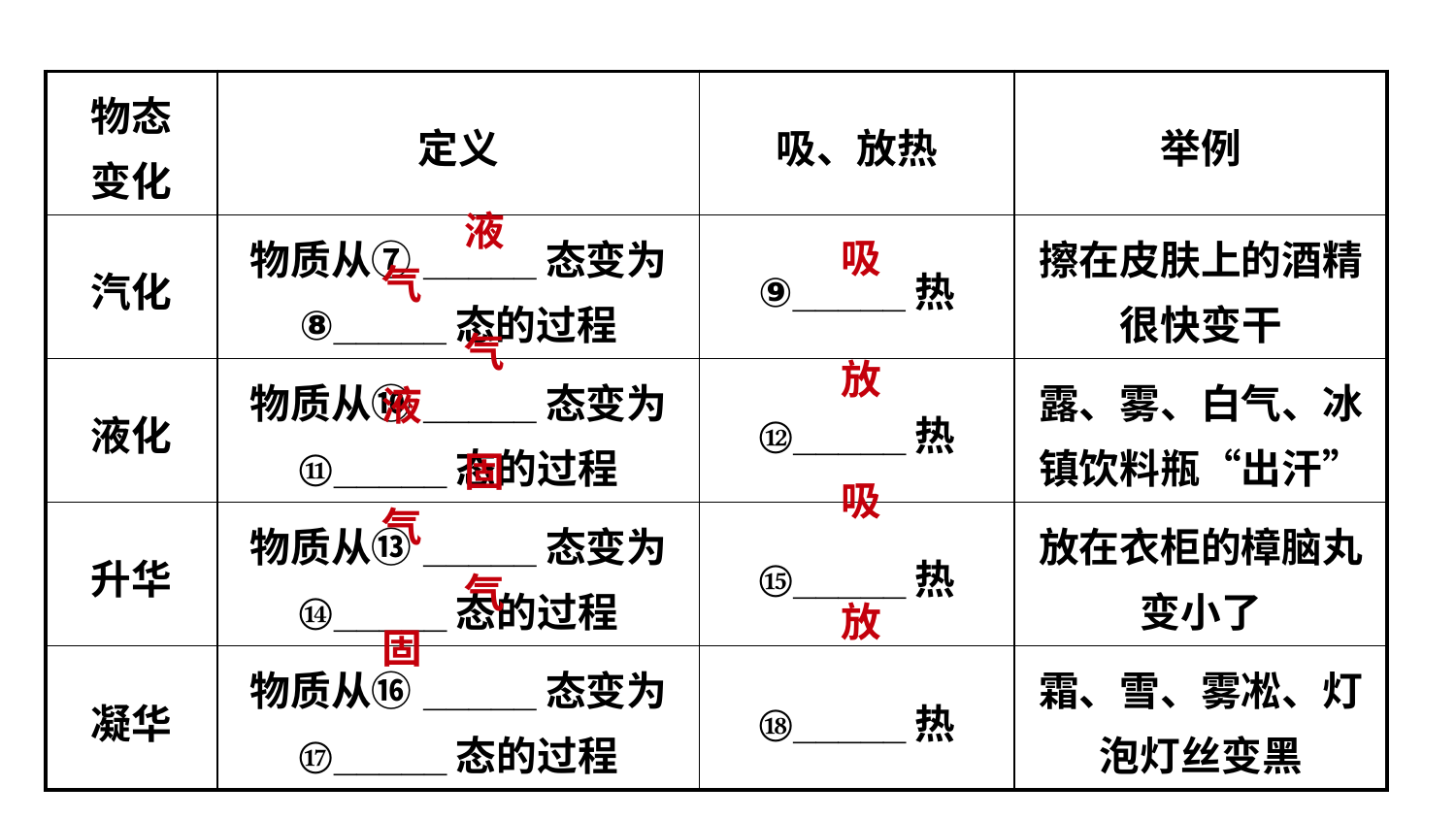

| 物态 变化 | 定义 | 吸、放热 | 举例 |
| --- | --- | --- | --- |
| 汽化 | 物质从⑦\_\_\_\_\_态变为 ⑧\_\_\_\_\_态的过程 | ⑨\_\_\_\_\_热 | 擦在皮肤上的酒精很快变干 |
| 液化 | 物质从⑩\_\_\_\_\_态变为 ⑪\_\_\_\_\_态的过程 | ⑫\_\_\_\_\_热 | 露、雾、白气、冰镇饮料瓶“出汗” |
| 升华 | 物质从⑬\_\_\_\_\_态变为 ⑭\_\_\_\_\_态的过程 | ⑮\_\_\_\_\_热 | 放在衣柜的樟脑丸变小了 |
| 凝华 | 物质从⑯\_\_\_\_\_态变为 ⑰\_\_\_\_\_态的过程 | ⑱\_\_\_\_\_热 | 霜、雪、雾凇、灯泡灯丝变黑 |
 液
 吸
 气
 气
 放
 液
 固
 吸
 气
 气
 放
 固